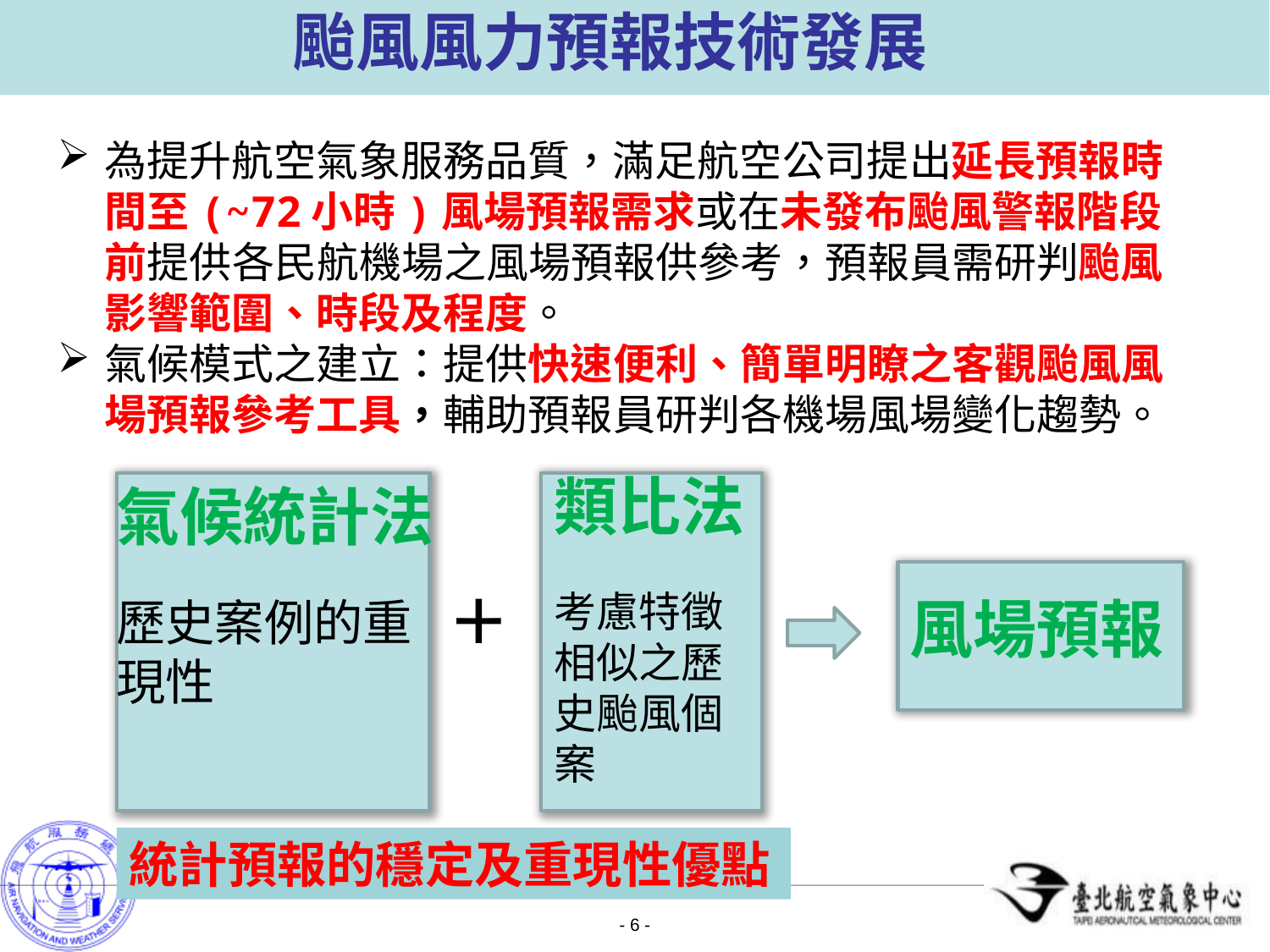

颱風風力預報技術發展

為提升航空氣象服務品質，滿足航空公司提出延長預報時間至(~72小時)風場預報需求或在未發布颱風警報階段前提供各民航機場之風場預報供參考，預報員需研判颱風影響範圍、時段及程度。
氣候模式之建立：提供快速便利、簡單明瞭之客觀颱風風場預報參考工具，輔助預報員研判各機場風場變化趨勢。
類比法

考慮特徵相似之歷史颱風個案

氣候統計法

歷史案例的重現性

+
風場預報

統計預報的穩定及重現性優點